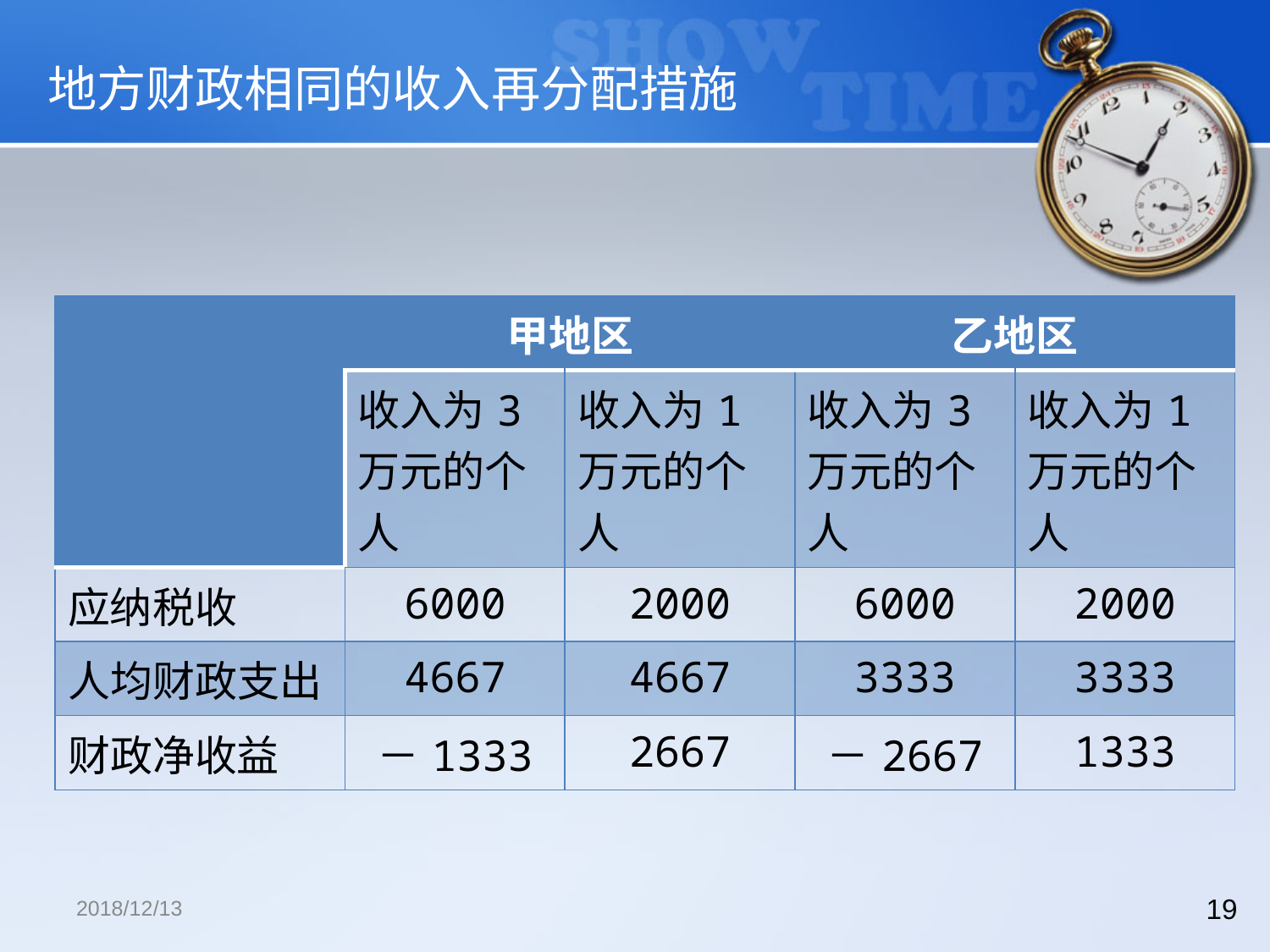

地方财政相同的收入再分配措施
|  | 甲地区 |  | 乙地区 |  |
| --- | --- | --- | --- | --- |
|  | 收入为3万元的个人 | 收入为1万元的个人 | 收入为3万元的个人 | 收入为1万元的个人 |
| 应纳税收 | 6000 | 2000 | 6000 | 2000 |
| 人均财政支出 | 4667 | 4667 | 3333 | 3333 |
| 财政净收益 | －1333 | 2667 | －2667 | 1333 |
2018/12/13
19